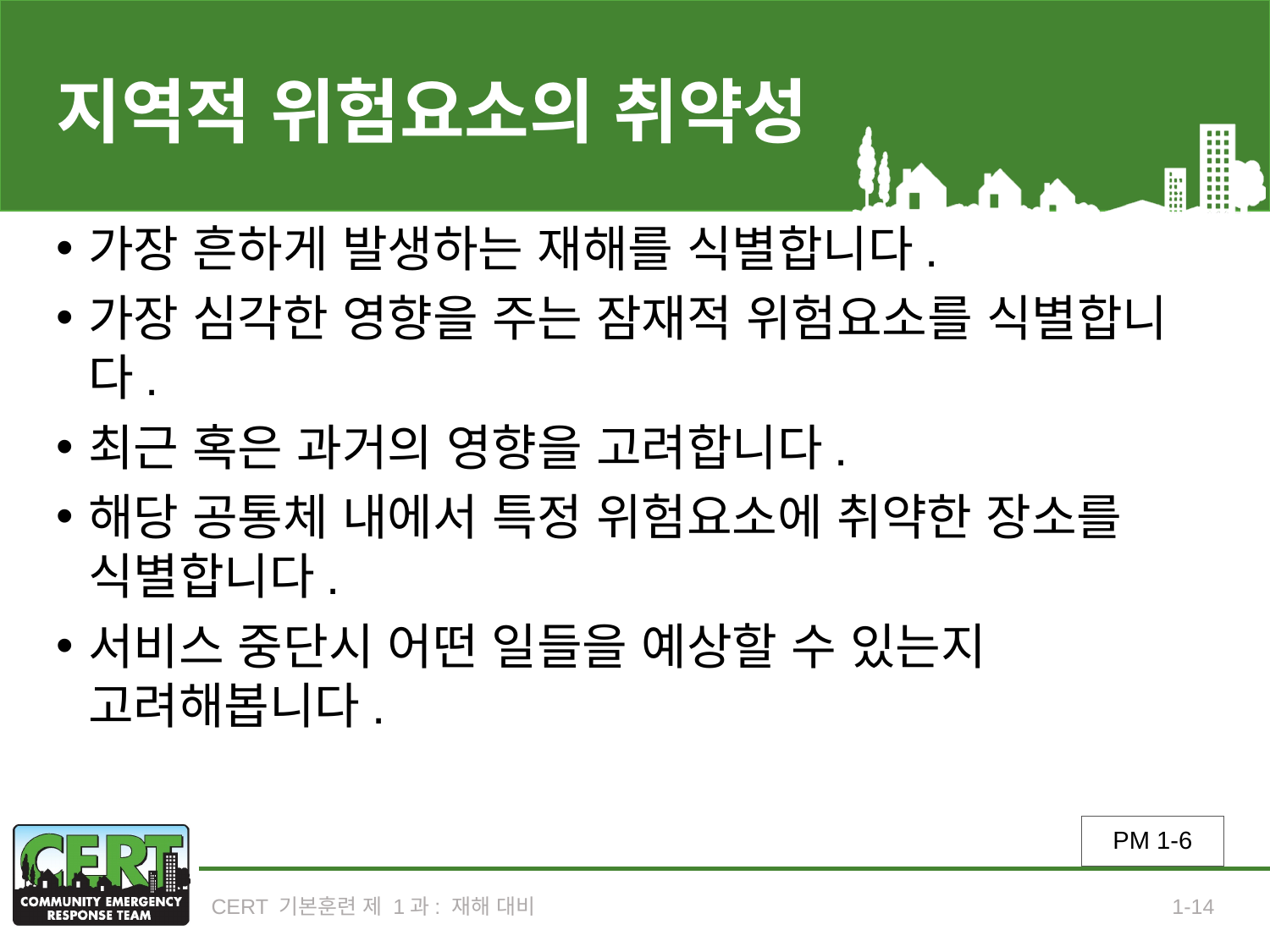

# 지역적 위험요소의 취약성
가장 흔하게 발생하는 재해를 식별합니다.
가장 심각한 영향을 주는 잠재적 위험요소를 식별합니다.
최근 혹은 과거의 영향을 고려합니다.
해당 공통체 내에서 특정 위험요소에 취약한 장소를 식별합니다.
서비스 중단시 어떤 일들을 예상할 수 있는지 고려해봅니다.
PM 1-6
CERT 기본훈련 제 1과: 재해 대비
1-14